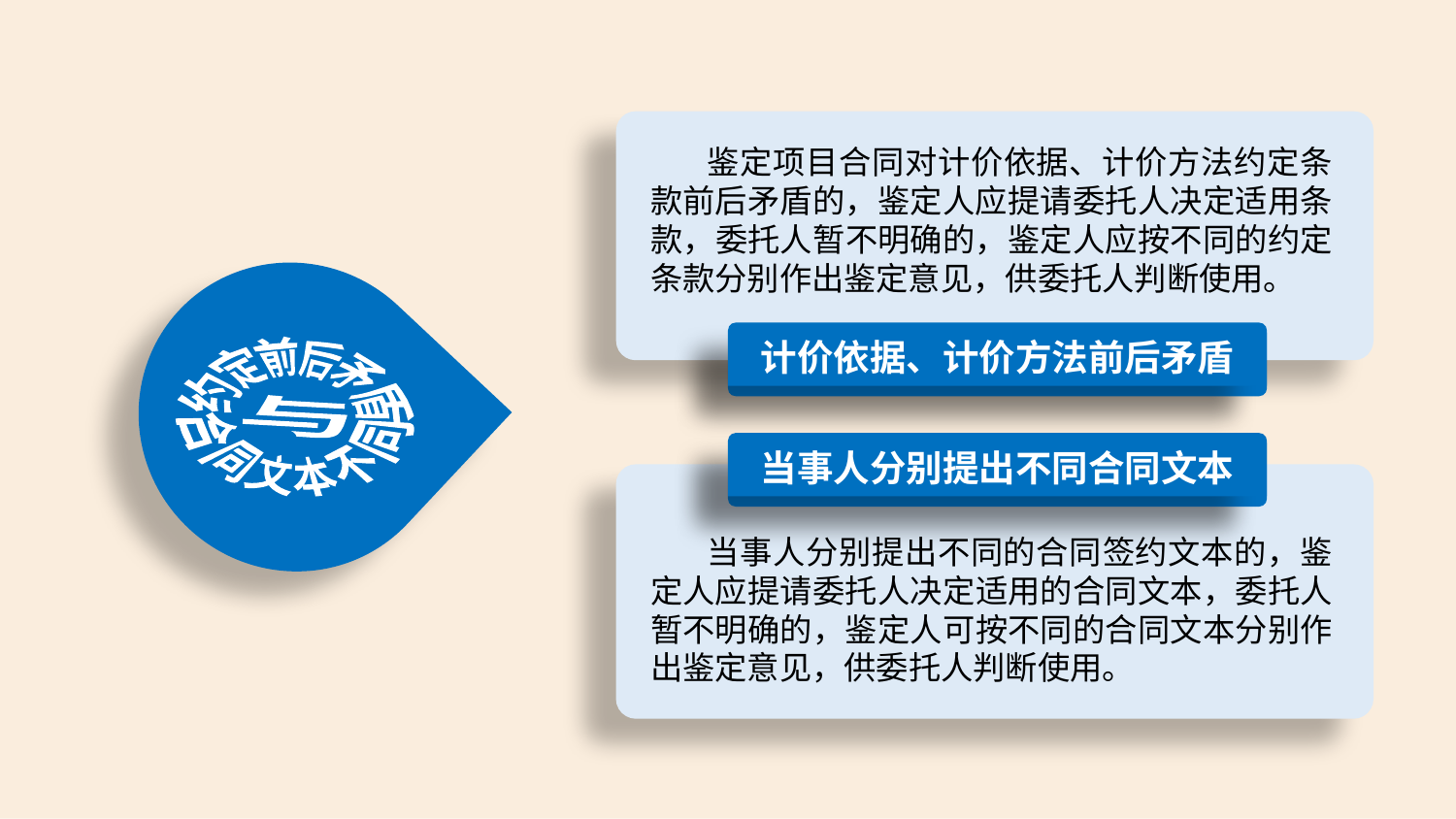

鉴定项目合同对计价依据、计价方法约定条款前后矛盾的，鉴定人应提请委托人决定适用条款，委托人暂不明确的，鉴定人应按不同的约定条款分别作出鉴定意见，供委托人判断使用。

 约定前后矛盾
与
  合同文本不同

计价依据、计价方法前后矛盾

当事人分别提出不同合同文本

      当事人分别提出不同的合同签约文本的，鉴定人应提请委托人决定适用的合同文本，委托人暂不明确的，鉴定人可按不同的合同文本分别作出鉴定意见，供委托人判断使用。